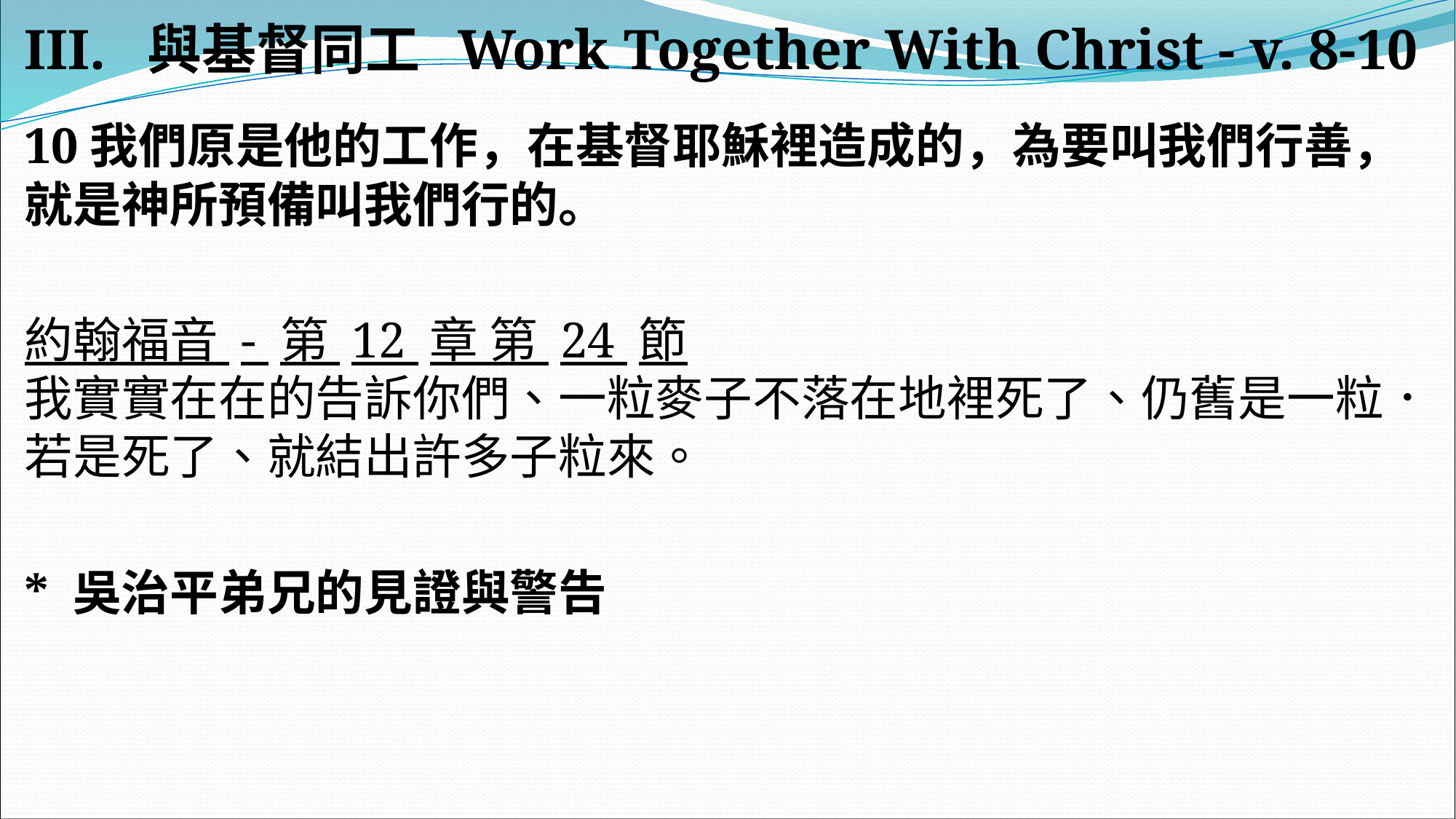

#
III.  與基督同工  Work Together With Christ - v. 8-10

10我們原是他的工作，在基督耶穌裡造成的，為要叫我們行善，就是神所預備叫我們行的。

約翰福音 - 第 12 章 第 24 節
我實實在在的告訴你們、一粒麥子不落在地裡死了、仍舊是一粒．若是死了、就結出許多子粒來。

* 吳治平弟兄的見證與警告